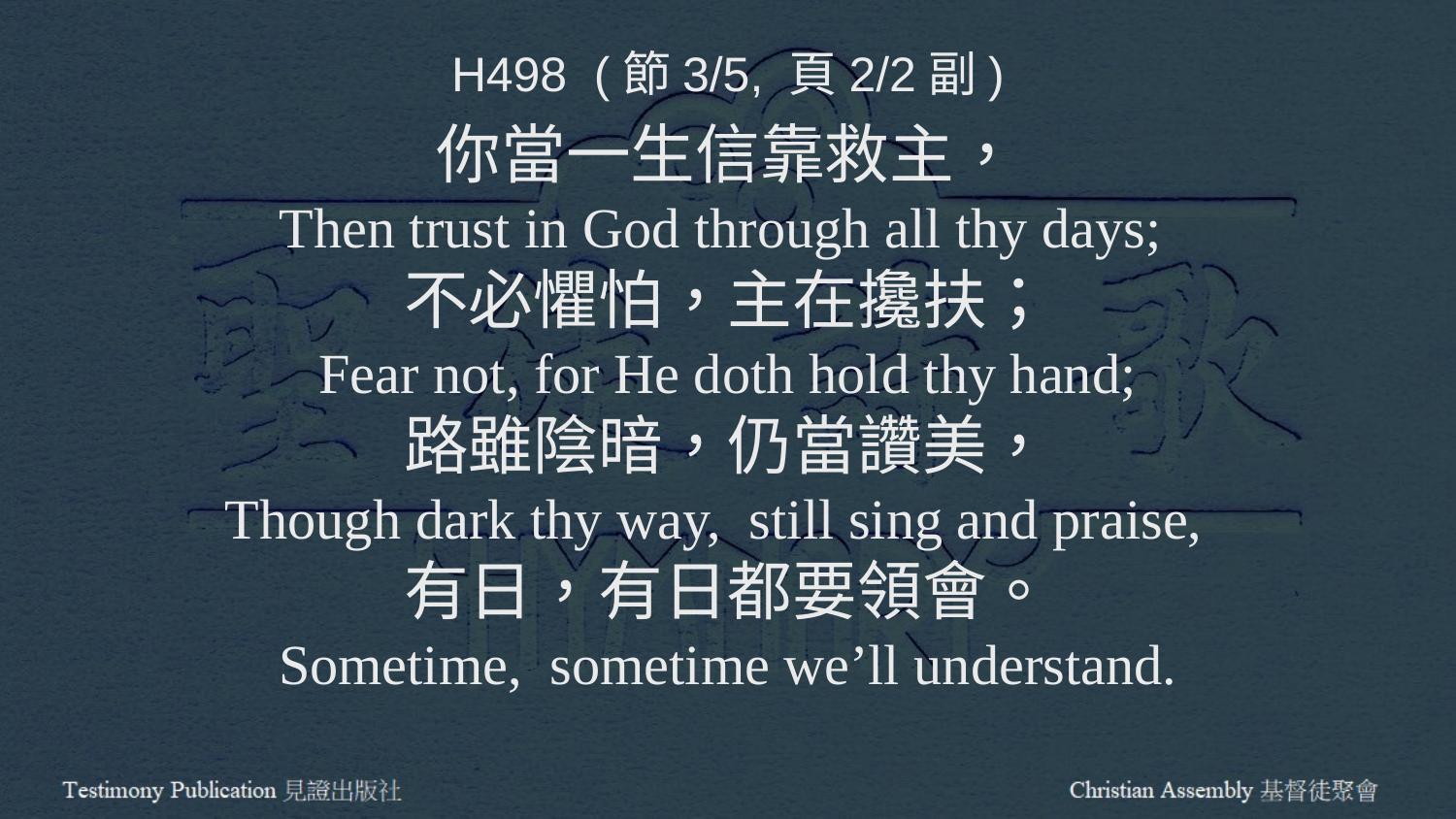

H498  (節3/5, 頁2/2副)
你當一生信靠救主，
Then trust in God through all thy days;
不必懼怕，主在攙扶；
Fear not, for He doth hold thy hand;
路雖陰暗，仍當讚美，
Though dark thy way,  still sing and praise,
有日，有日都要領會。
Sometime,  sometime we’ll understand.